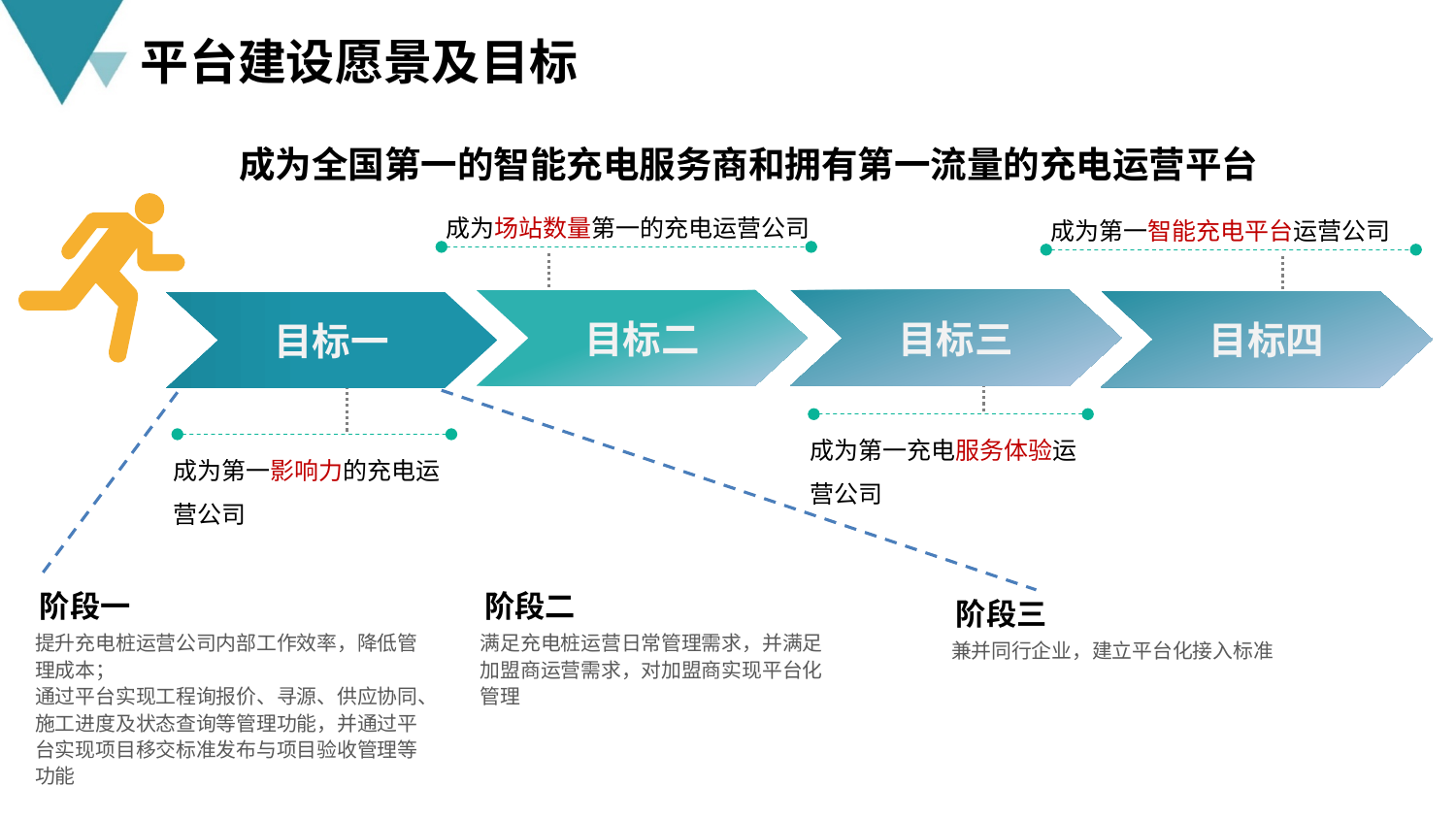

平台建设愿景及目标
成为全国第一的智能充电服务商和拥有第一流量的充电运营平台
成为场站数量第一的充电运营公司

目标二
目标三
目标四
目标一
成为第一智能充电平台运营公司

成为第一充电服务体验运营公司

成为第一影响力的充电运营公司
阶段一
提升充电桩运营公司内部工作效率，降低管理成本；
通过平台实现工程询报价、寻源、供应协同、施工进度及状态查询等管理功能，并通过平台实现项目移交标准发布与项目验收管理等功能
阶段二
满足充电桩运营日常管理需求，并满足加盟商运营需求，对加盟商实现平台化管理
阶段三
兼并同行企业，建立平台化接入标准